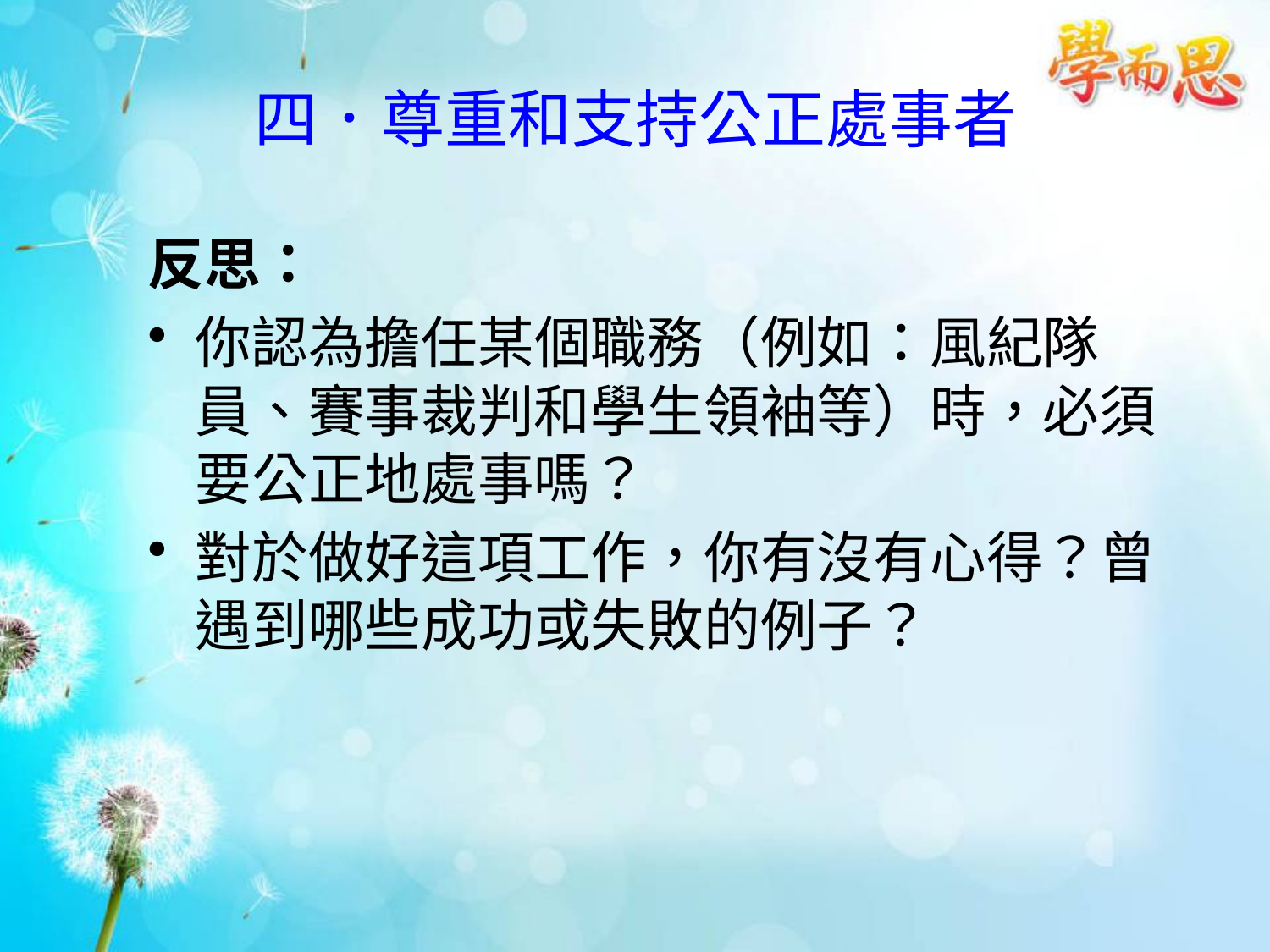

# 四．尊重和支持公正處事者
反思：
你認為擔任某個職務（例如：風紀隊員、賽事裁判和學生領袖等）時，必須要公正地處事嗎？
對於做好這項工作，你有沒有心得？曾遇到哪些成功或失敗的例子？